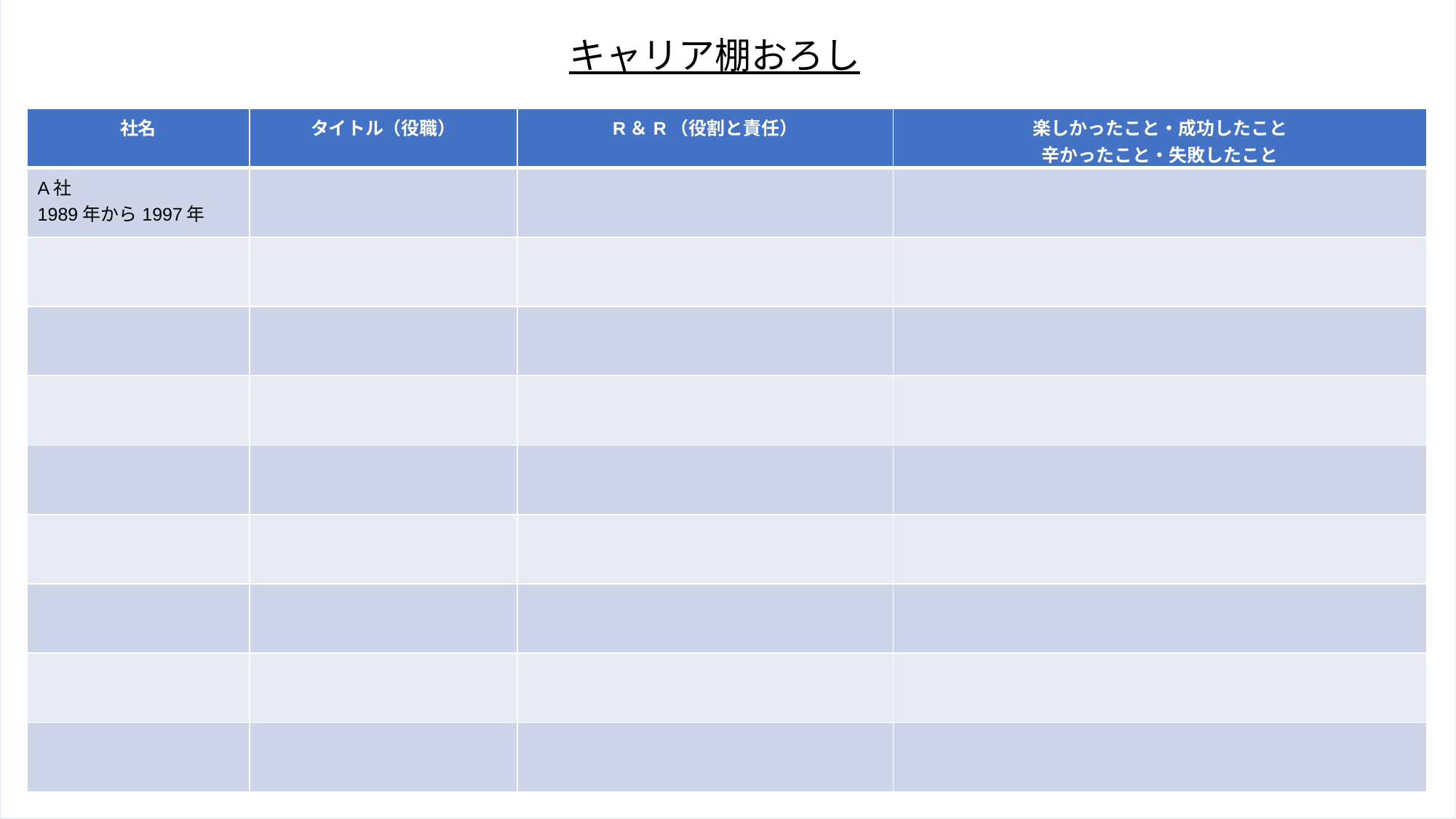

キャリア棚おろし
| 社名 | タイトル（役職） | R＆R（役割と責任） | 楽しかったこと・成功したこと 辛かったこと・失敗したこと |
| --- | --- | --- | --- |
| A社 1989年から1997年 |  |  |  |
|  |  |  |  |
|  |  |  |  |
|  |  |  |  |
|  |  |  |  |
|  |  |  |  |
|  |  |  |  |
|  |  |  |  |
|  |  |  |  |